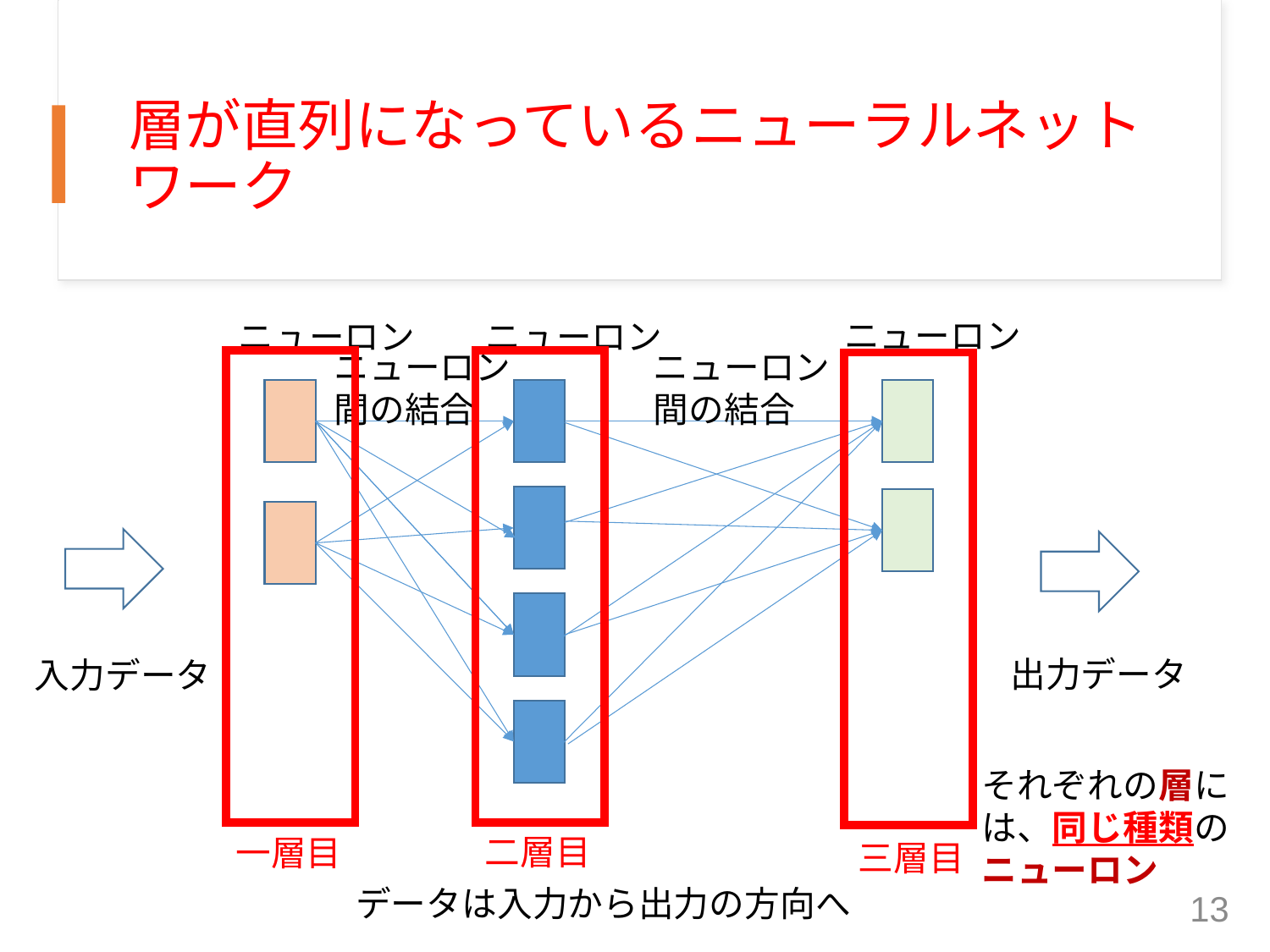

# 層が直列になっているニューラルネットワーク

ニューロン
ニューロン
ニューロン
ニューロン間の結合
ニューロン間の結合

出力データ
入力データ

それぞれの層に
は、同じ種類の
ニューロン
二層目
一層目
三層目
データは入力から出力の方向へ
13